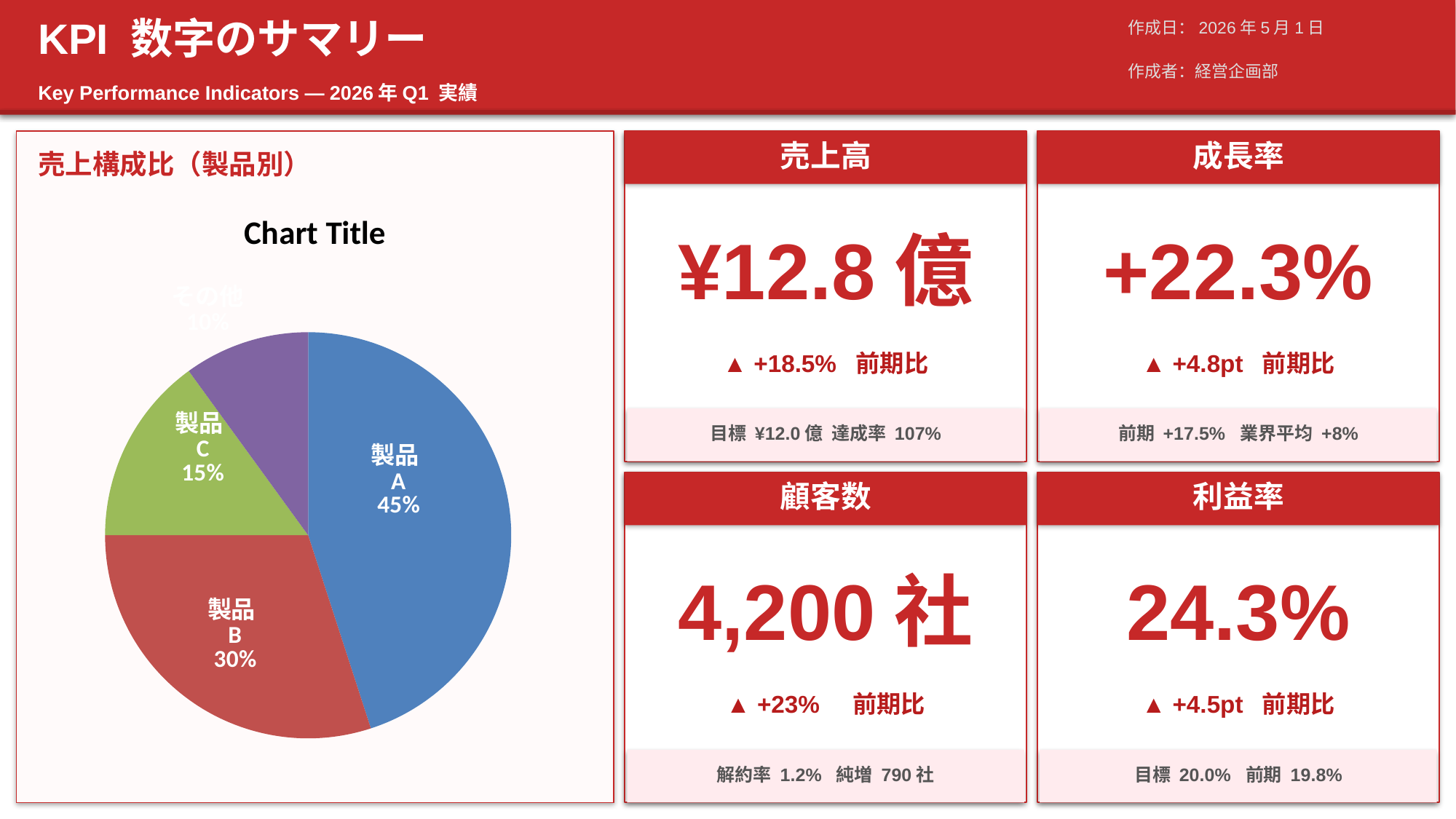

KPI 数字のサマリー
作成日：2026年5月1日
作成者：経営企画部
Key Performance Indicators — 2026年Q1 実績

売上高

成長率
売上構成比（製品別）

### Chart:

| Category |  |
|---|---|
| 製品A | 45.0 |
| 製品B | 30.0 |
| 製品C | 15.0 |
| その他 | 10.0 |
¥12.8億
+22.3%
▲ +18.5%  前期比
▲ +4.8pt  前期比

目標 ¥12.0億  達成率 107%
前期 +17.5%  業界平均 +8%

顧客数

利益率
4,200社
24.3%
▲ +23%    前期比
▲ +4.5pt  前期比

解約率 1.2%  純増 790社
目標 20.0%  前期 19.8%